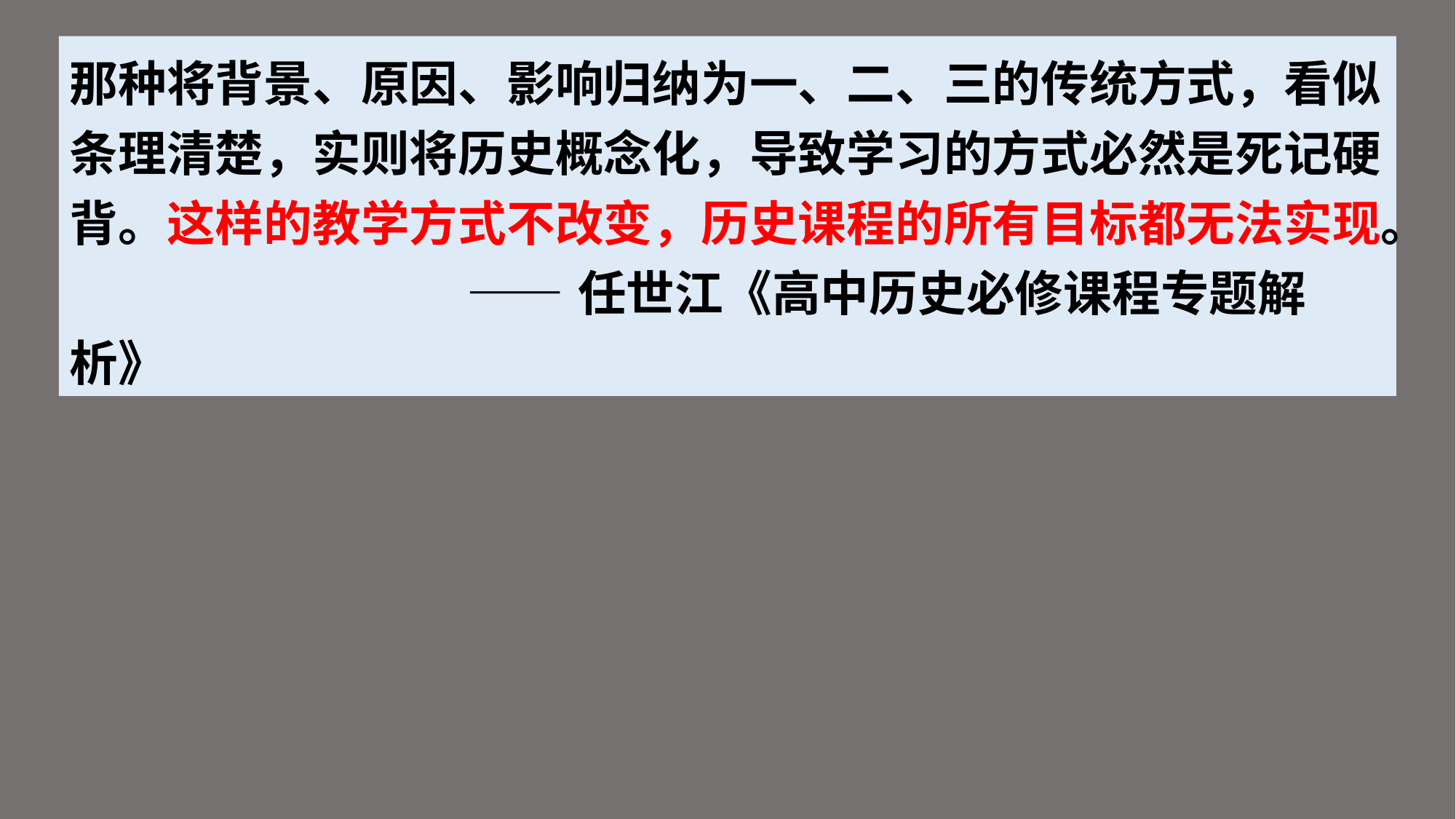

那种将背景、原因、影响归纳为一、二、三的传统方式，看似条理清楚，实则将历史概念化，导致学习的方式必然是死记硬背。这样的教学方式不改变，历史课程的所有目标都无法实现。
                                    ——任世江《高中历史必修课程专题解析》